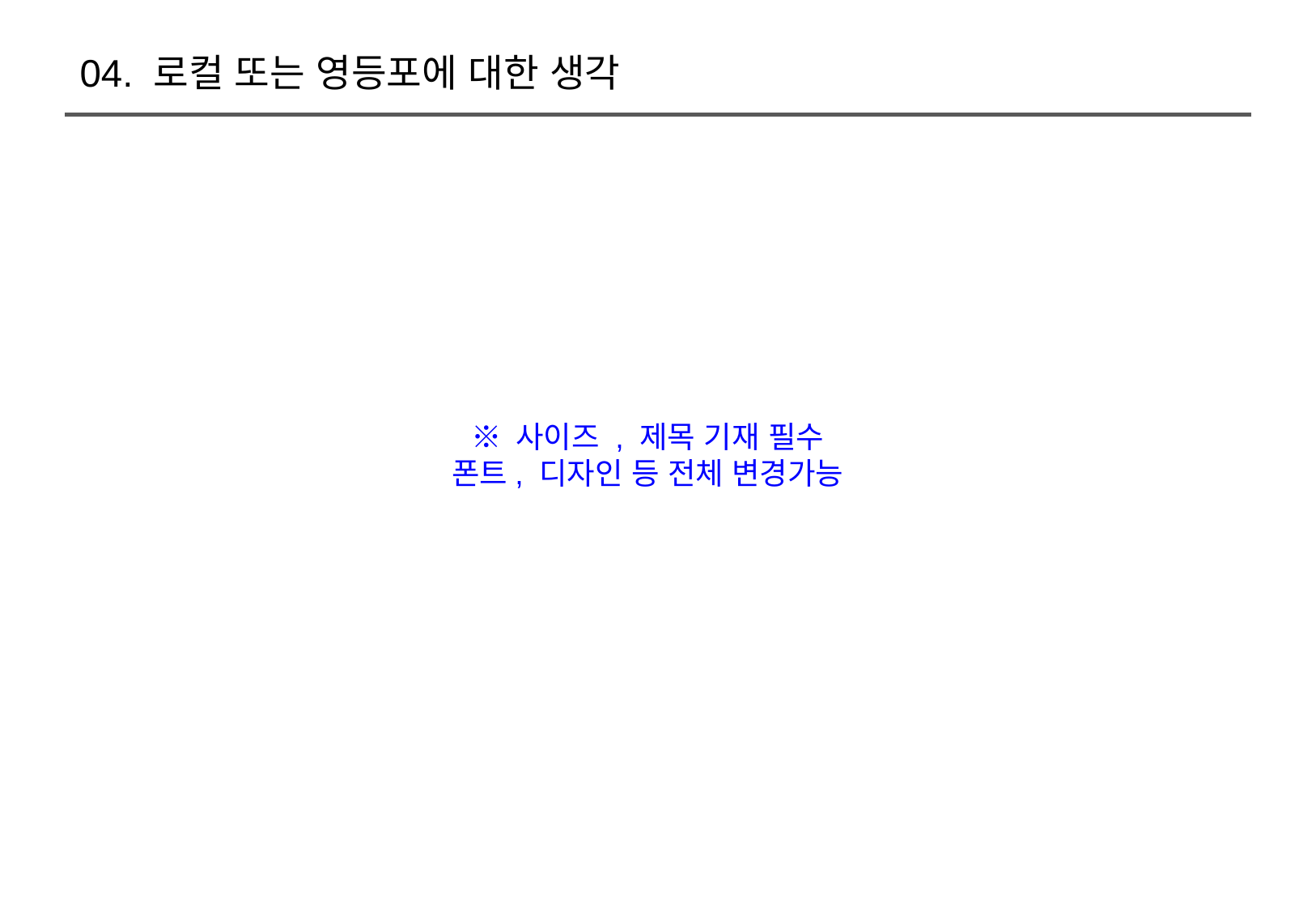

04. 로컬 또는 영등포에 대한 생각
※ 사이즈 , 제목 기재 필수
폰트, 디자인 등 전체 변경가능